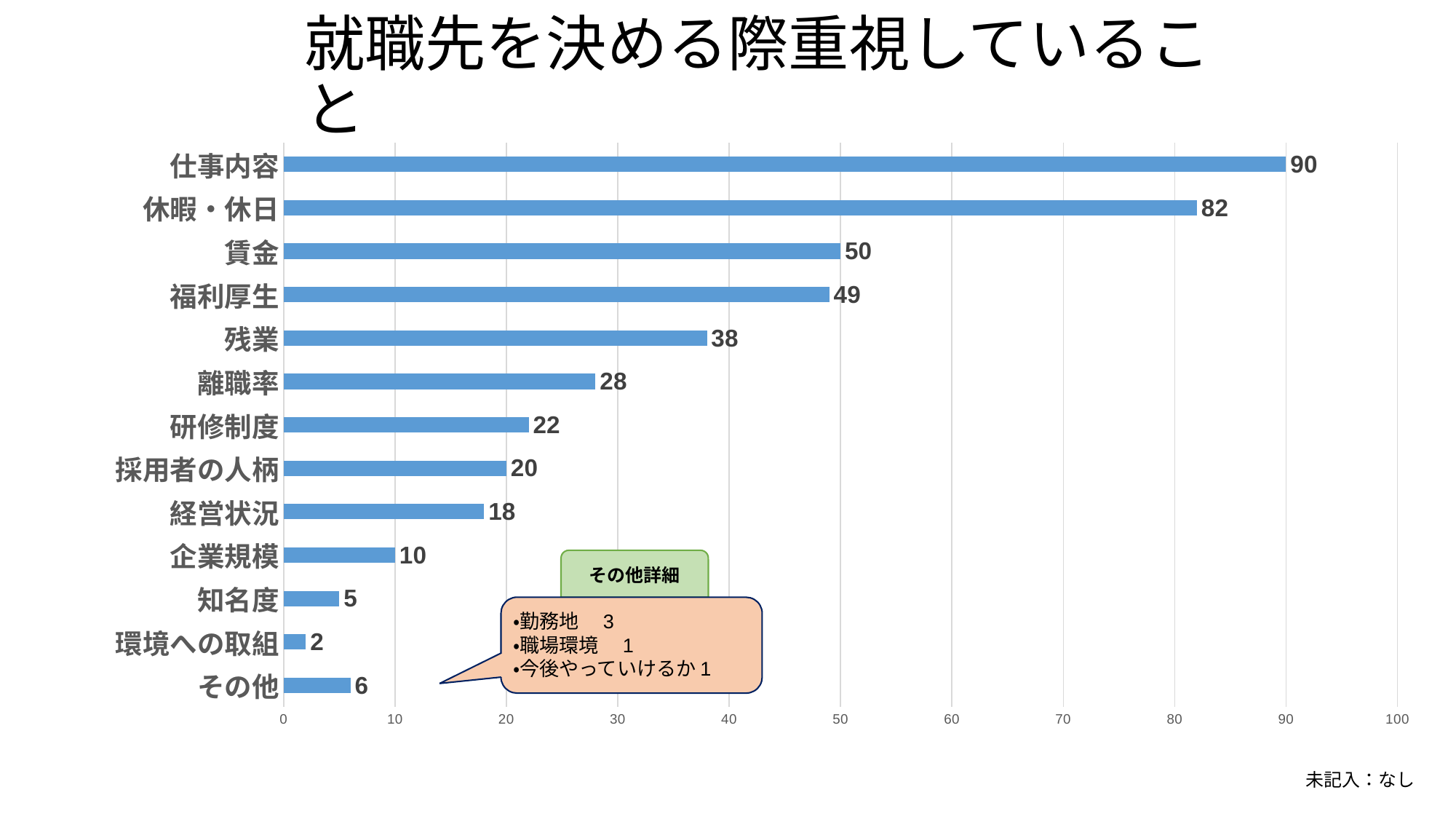

# 就職先を決める際重視していること

### Chart

| Category |  |
|---|---|
| その他 | 6.0 |
| 環境への取組 | 2.0 |
| 知名度 | 5.0 |
| 企業規模 | 10.0 |
| 経営状況 | 18.0 |
| 採用者の人柄 | 20.0 |
| 研修制度 | 22.0 |
| 離職率 | 28.0 |
| 残業 | 38.0 |
| 福利厚生 | 49.0 |
| 賃金 | 50.0 |
| 休暇・休日 | 82.0 |
| 仕事内容 | 90.0 |
その他詳細

・勤務地　3
・職場環境　1
・今後やっていけるか1
未記入：なし